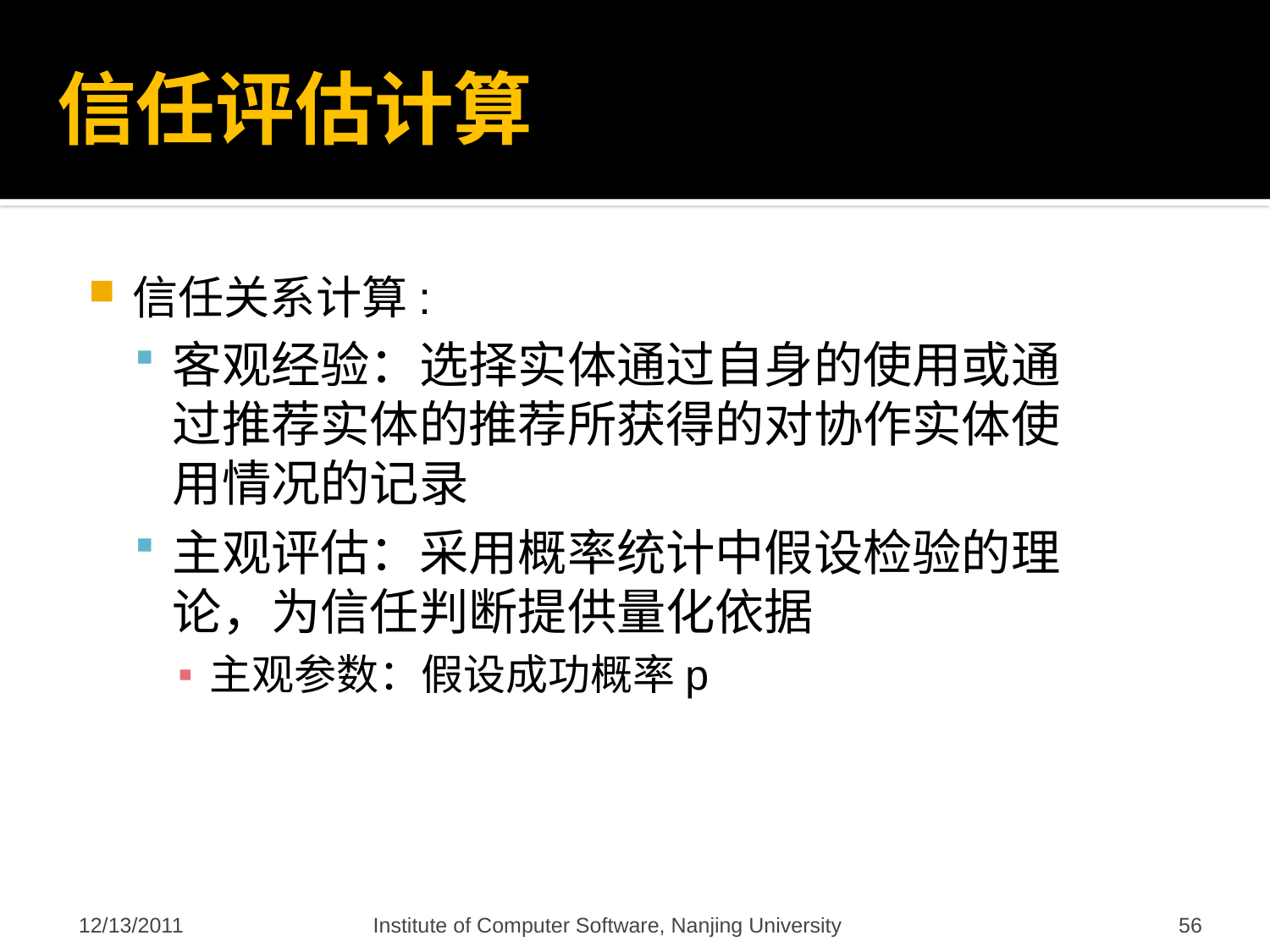

# 信任评估计算
信任关系计算:
客观经验：选择实体通过自身的使用或通过推荐实体的推荐所获得的对协作实体使用情况的记录
主观评估：采用概率统计中假设检验的理论，为信任判断提供量化依据
主观参数：假设成功概率p

56
12/13/2011
Institute of Computer Software, Nanjing University
56